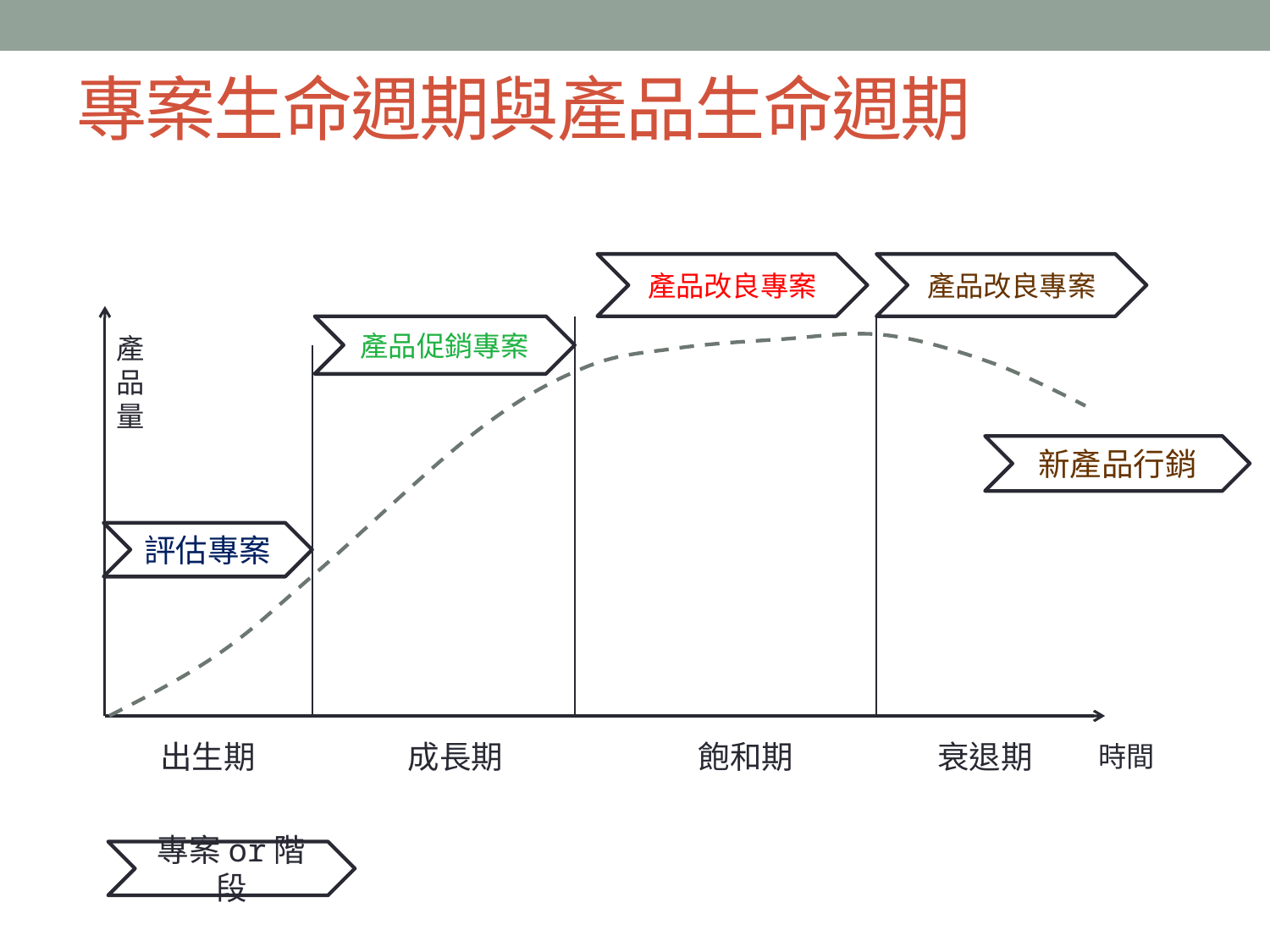

# 專案生命週期與產品生命週期
產品改良專案
產品改良專案
產品促銷專案
產
品
量

新產品行銷
評估專案
出生期
成長期
飽和期
衰退期
時間
專案or階段